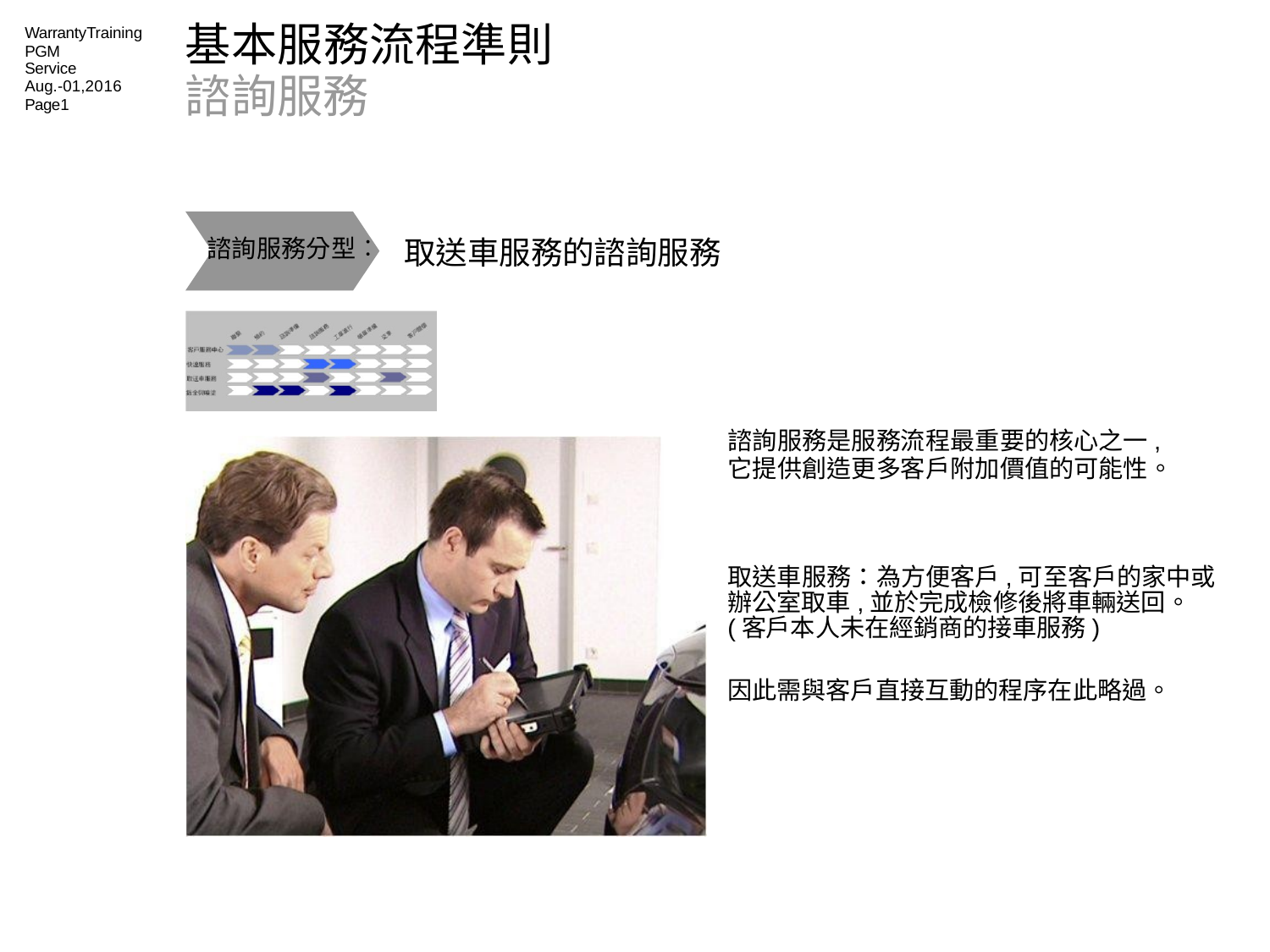

# 基本服務流程準則諮詢服務
WarrantyTrainingPGM
Service
Aug.-01,2016
Page1

取送車服務的諮詢服務
諮詢服務分型︰

諮詢服務是服務流程最重要的核心之一,它提供創造更多客戶附加價值的可能性。

取送車服務：為方便客戶,可至客戶的家中或辦公室取車,並於完成檢修後將車輛送回。(客戶本人未在經銷商的接車服務)

因此需與客戶直接互動的程序在此略過。